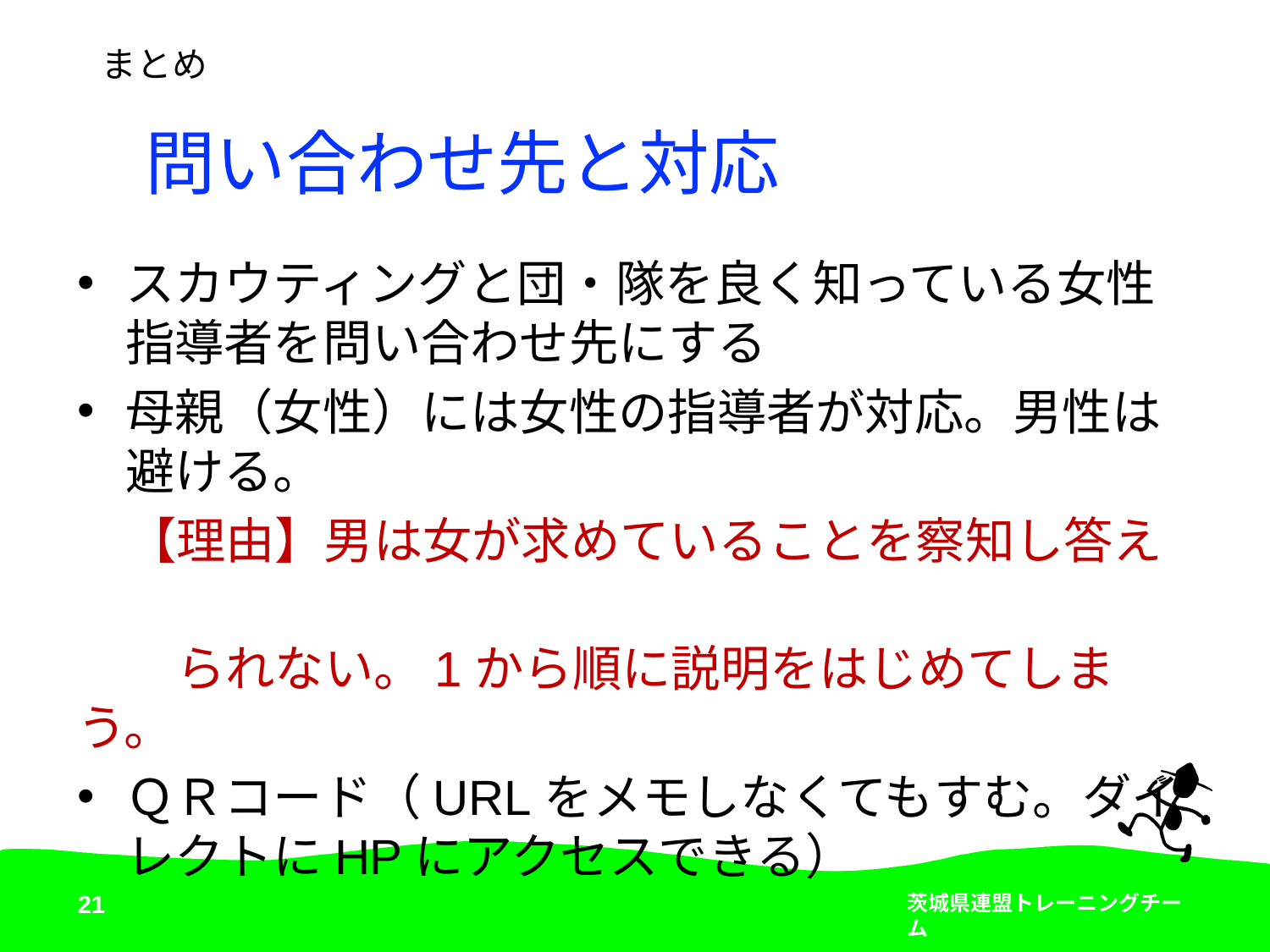

# まとめ
問い合わせ先と対応
スカウティングと団・隊を良く知っている女性指導者を問い合わせ先にする
母親（女性）には女性の指導者が対応。男性は避ける。
　【理由】男は女が求めていることを察知し答え
　　られない。1から順に説明をはじめてしまう。
ＱＲコード（URLをメモしなくてもすむ。ダイレクトにHPにアクセスできる）

21
茨城県連盟トレーニングチーム